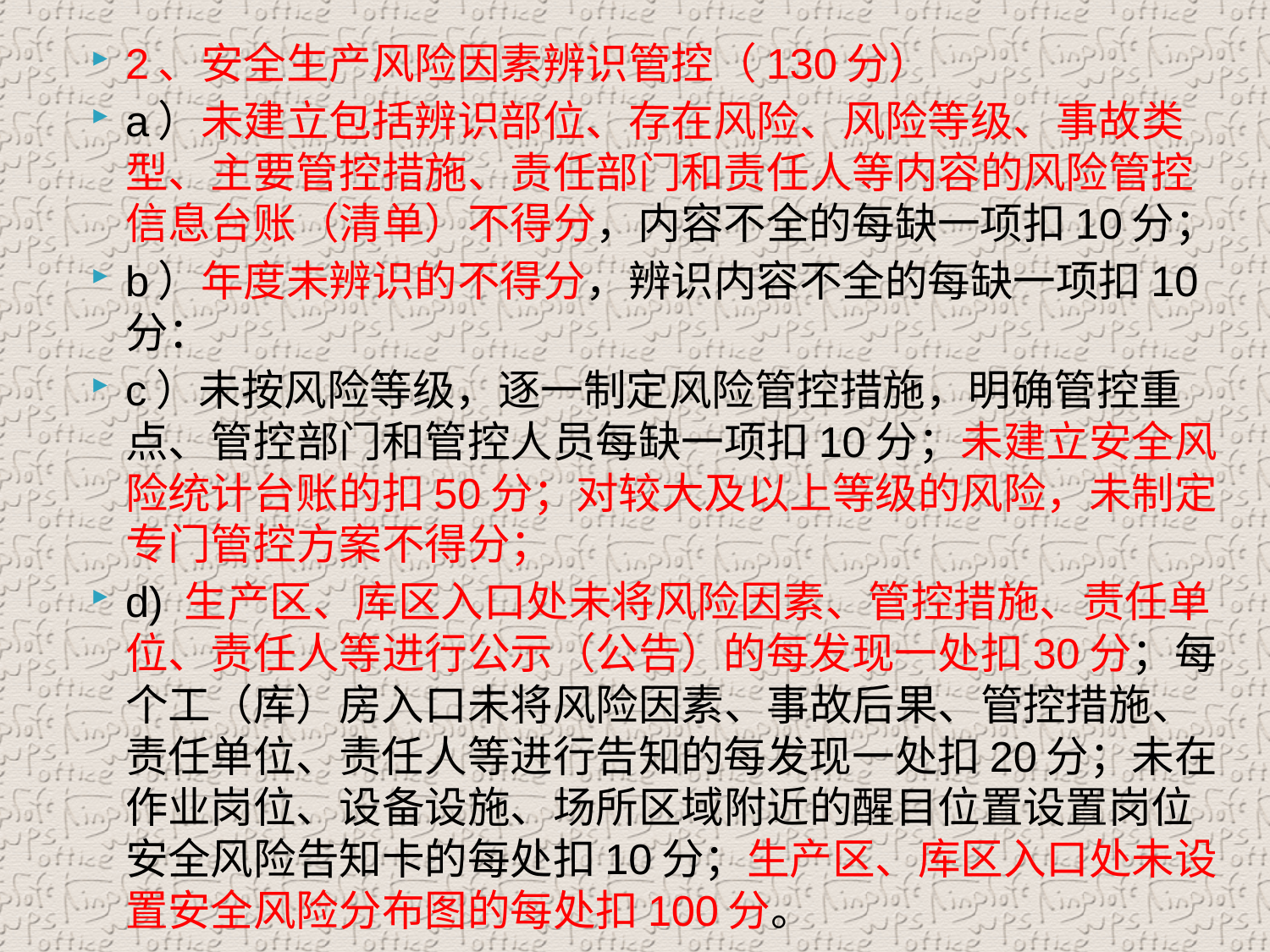

2、安全生产风险因素辨识管控（130分）
a）未建立包括辨识部位、存在风险、风险等级、事故类型、主要管控措施、责任部门和责任人等内容的风险管控信息台账（清单）不得分，内容不全的每缺一项扣10分；
b）年度未辨识的不得分，辨识内容不全的每缺一项扣10分：
c）未按风险等级，逐一制定风险管控措施，明确管控重点、管控部门和管控人员每缺一项扣10分；未建立安全风险统计台账的扣50分；对较大及以上等级的风险，未制定专门管控方案不得分；
d) 生产区、库区入口处未将风险因素、管控措施、责任单位、责任人等进行公示（公告）的每发现一处扣30分；每个工（库）房入口未将风险因素、事故后果、管控措施、责任单位、责任人等进行告知的每发现一处扣20分；未在作业岗位、设备设施、场所区域附近的醒目位置设置岗位安全风险告知卡的每处扣10分；生产区、库区入口处未设置安全风险分布图的每处扣100分。